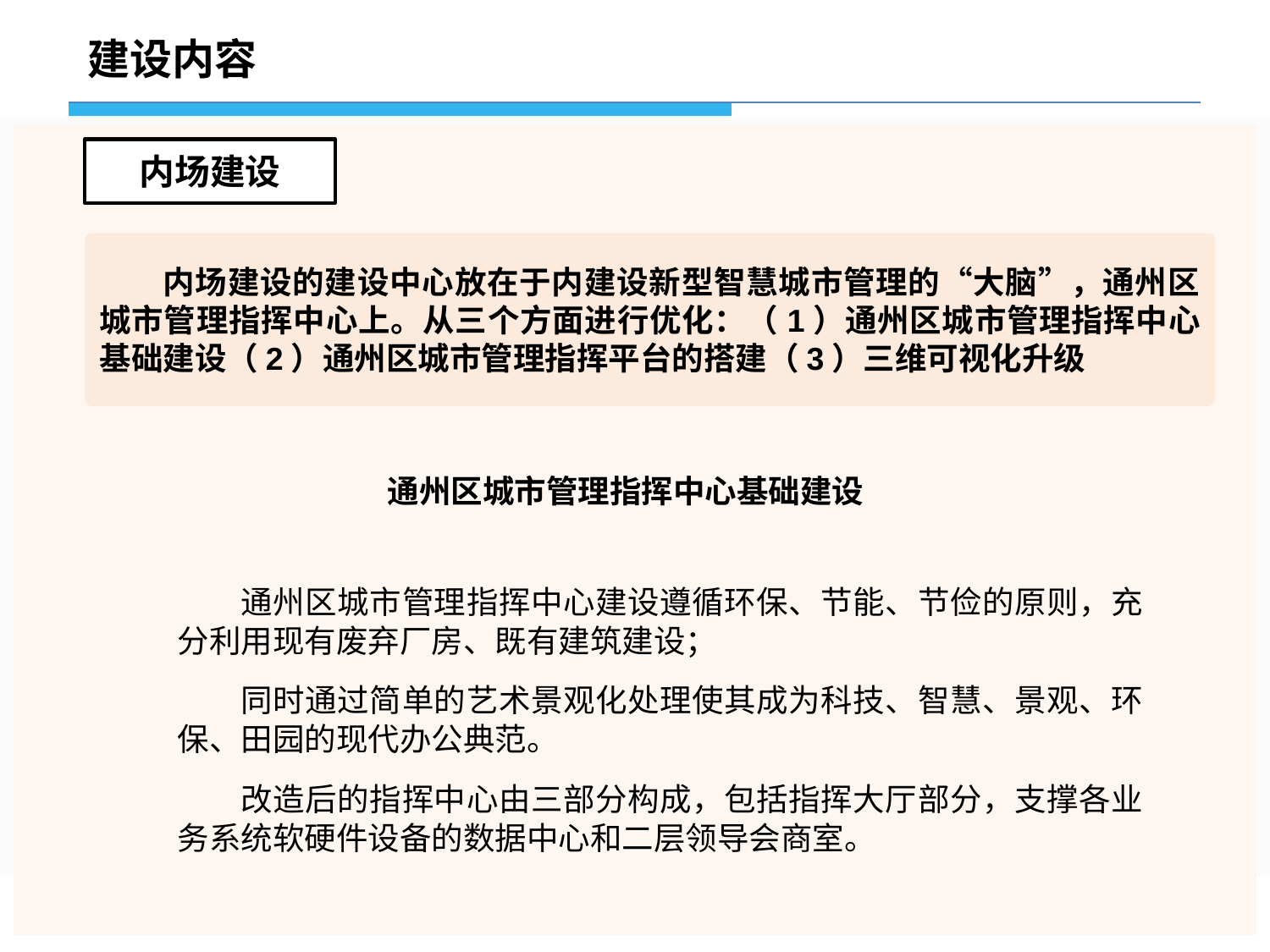

建设内容
内场建设
内场建设的建设中心放在于内建设新型智慧城市管理的“大脑”，通州区城市管理指挥中心上。从三个方面进行优化：（1）通州区城市管理指挥中心基础建设（2）通州区城市管理指挥平台的搭建（3）三维可视化升级
通州区城市管理指挥中心基础建设
通州区城市管理指挥中心建设遵循环保、节能、节俭的原则，充分利用现有废弃厂房、既有建筑建设；
同时通过简单的艺术景观化处理使其成为科技、智慧、景观、环保、田园的现代办公典范。
改造后的指挥中心由三部分构成，包括指挥大厅部分，支撑各业务系统软硬件设备的数据中心和二层领导会商室。